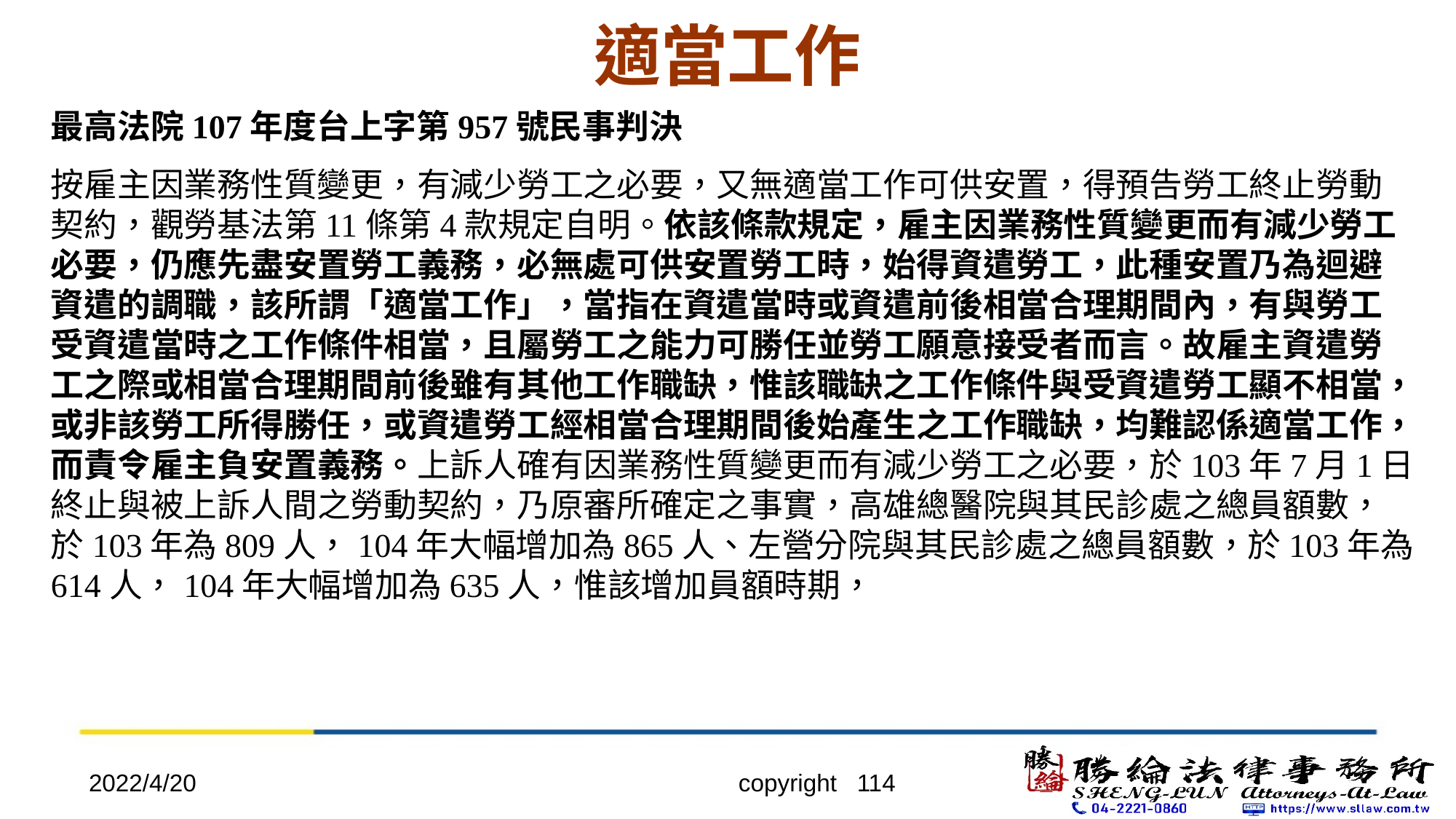

# 適當工作
最高法院107年度台上字第957號民事判決

按雇主因業務性質變更，有減少勞工之必要，又無適當工作可供安置，得預告勞工終止勞動契約，觀勞基法第11條第4款規定自明。依該條款規定，雇主因業務性質變更而有減少勞工必要，仍應先盡安置勞工義務，必無處可供安置勞工時，始得資遣勞工，此種安置乃為迴避資遣的調職，該所謂「適當工作」，當指在資遣當時或資遣前後相當合理期間內，有與勞工受資遣當時之工作條件相當，且屬勞工之能力可勝任並勞工願意接受者而言。故雇主資遣勞工之際或相當合理期間前後雖有其他工作職缺，惟該職缺之工作條件與受資遣勞工顯不相當，或非該勞工所得勝任，或資遣勞工經相當合理期間後始產生之工作職缺，均難認係適當工作，而責令雇主負安置義務。上訴人確有因業務性質變更而有減少勞工之必要，於103年7月1日終止與被上訴人間之勞動契約，乃原審所確定之事實，高雄總醫院與其民診處之總員額數，於103年為809人，104年大幅增加為865人、左營分院與其民診處之總員額數，於103年為614人，104年大幅增加為635人，惟該增加員額時期，
2022/4/20
copyright   114